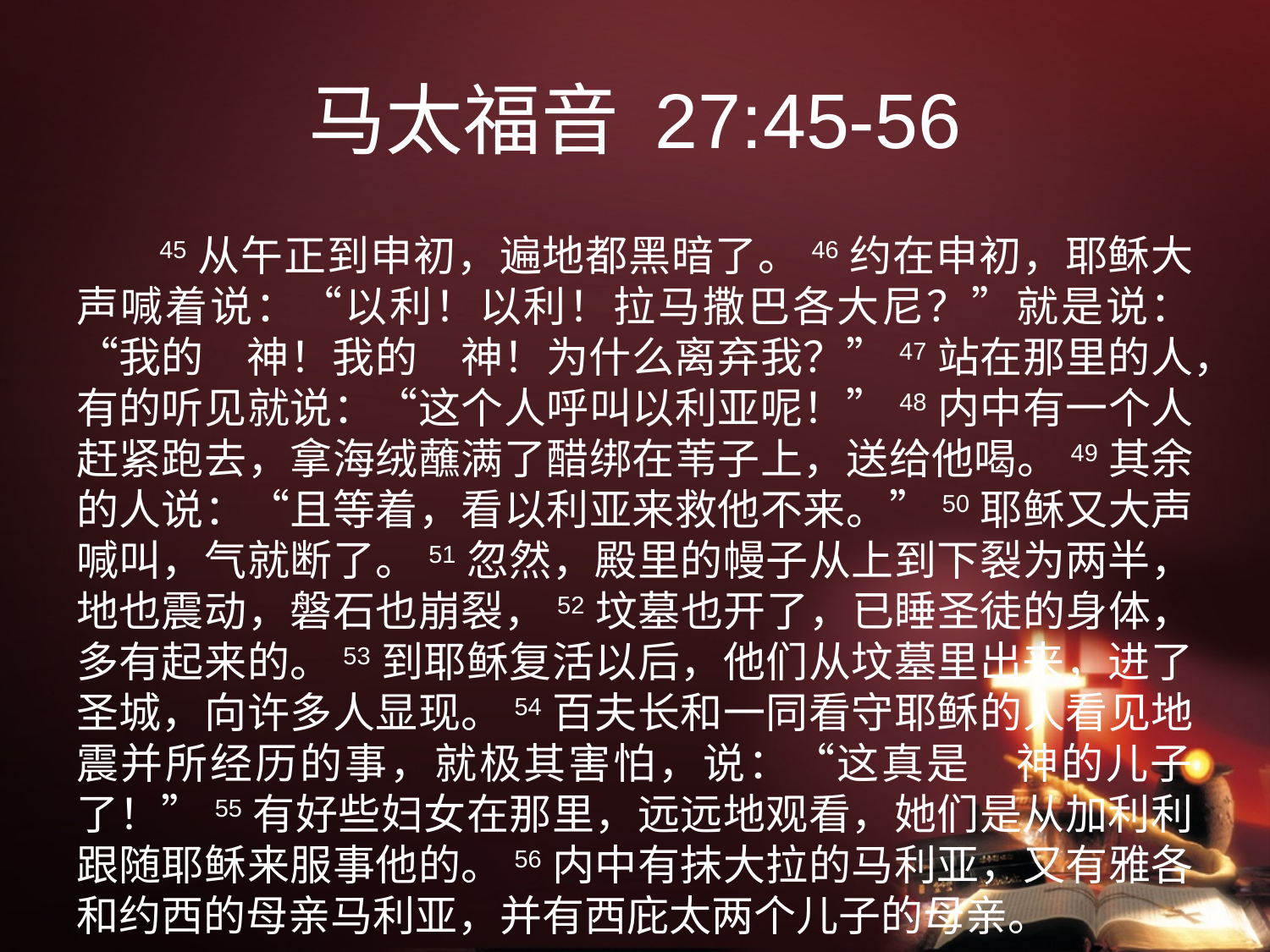

# 马太福音 27:45-56
           45从午正到申初，遍地都黑暗了。46约在申初，耶稣大声喊着说：“以利！以利！拉马撒巴各大尼？”就是说：“我的　神！我的　神！为什么离弃我？”47站在那里的人，有的听见就说：“这个人呼叫以利亚呢！”48内中有一个人赶紧跑去，拿海绒蘸满了醋绑在苇子上，送给他喝。49其余的人说：“且等着，看以利亚来救他不来。”50耶稣又大声喊叫，气就断了。51忽然，殿里的幔子从上到下裂为两半，地也震动，磐石也崩裂，52坟墓也开了，已睡圣徒的身体，多有起来的。53到耶稣复活以后，他们从坟墓里出来，进了圣城，向许多人显现。54百夫长和一同看守耶稣的人看见地震并所经历的事，就极其害怕，说：“这真是　神的儿子了！”55有好些妇女在那里，远远地观看，她们是从加利利跟随耶稣来服事他的。56内中有抹大拉的马利亚，又有雅各和约西的母亲马利亚，并有西庇太两个儿子的母亲。